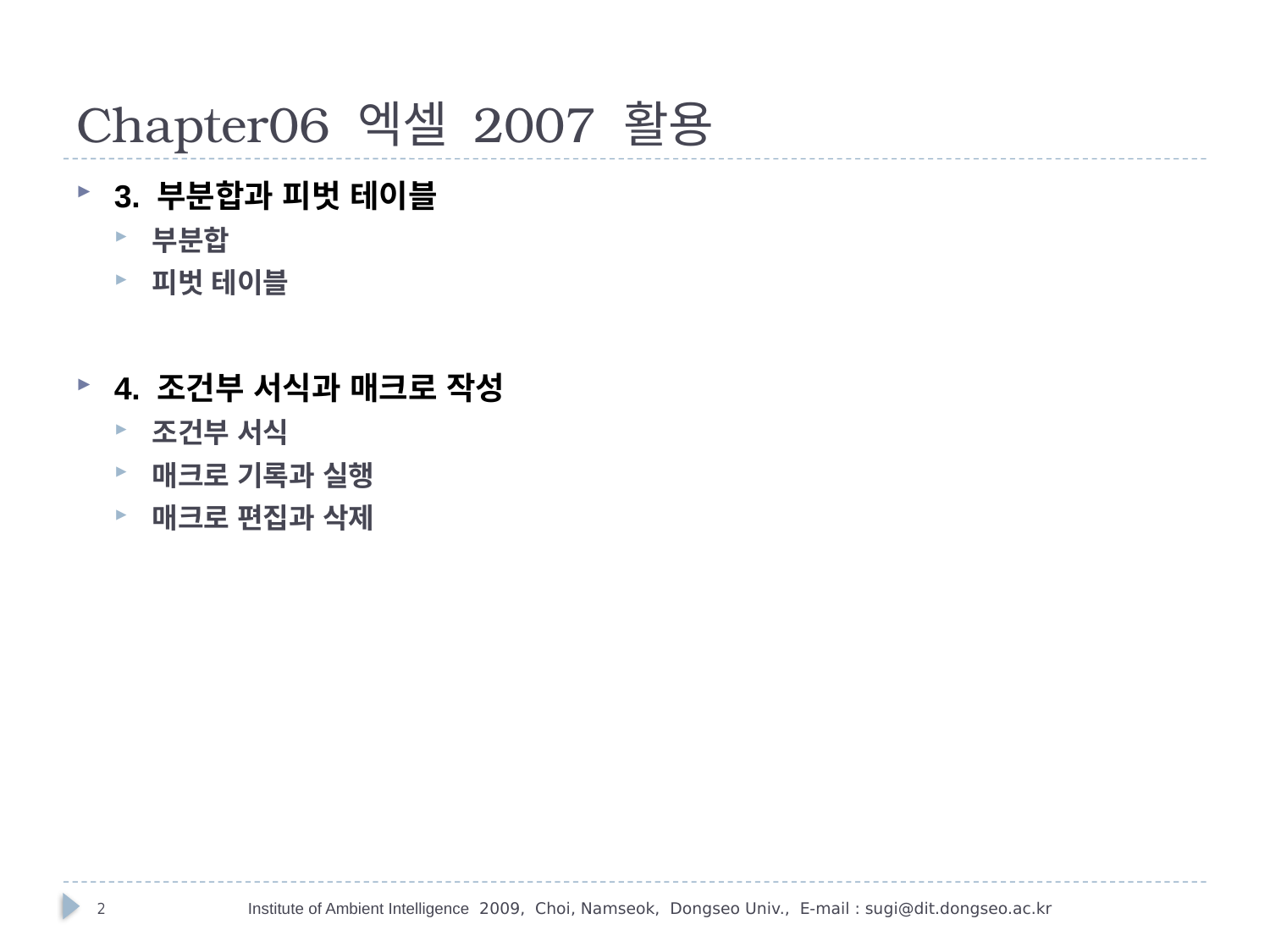

# Chapter06 엑셀 2007 활용
3. 부분합과 피벗 테이블
부분합
피벗 테이블

4. 조건부 서식과 매크로 작성
조건부 서식
매크로 기록과 실행
매크로 편집과 삭제